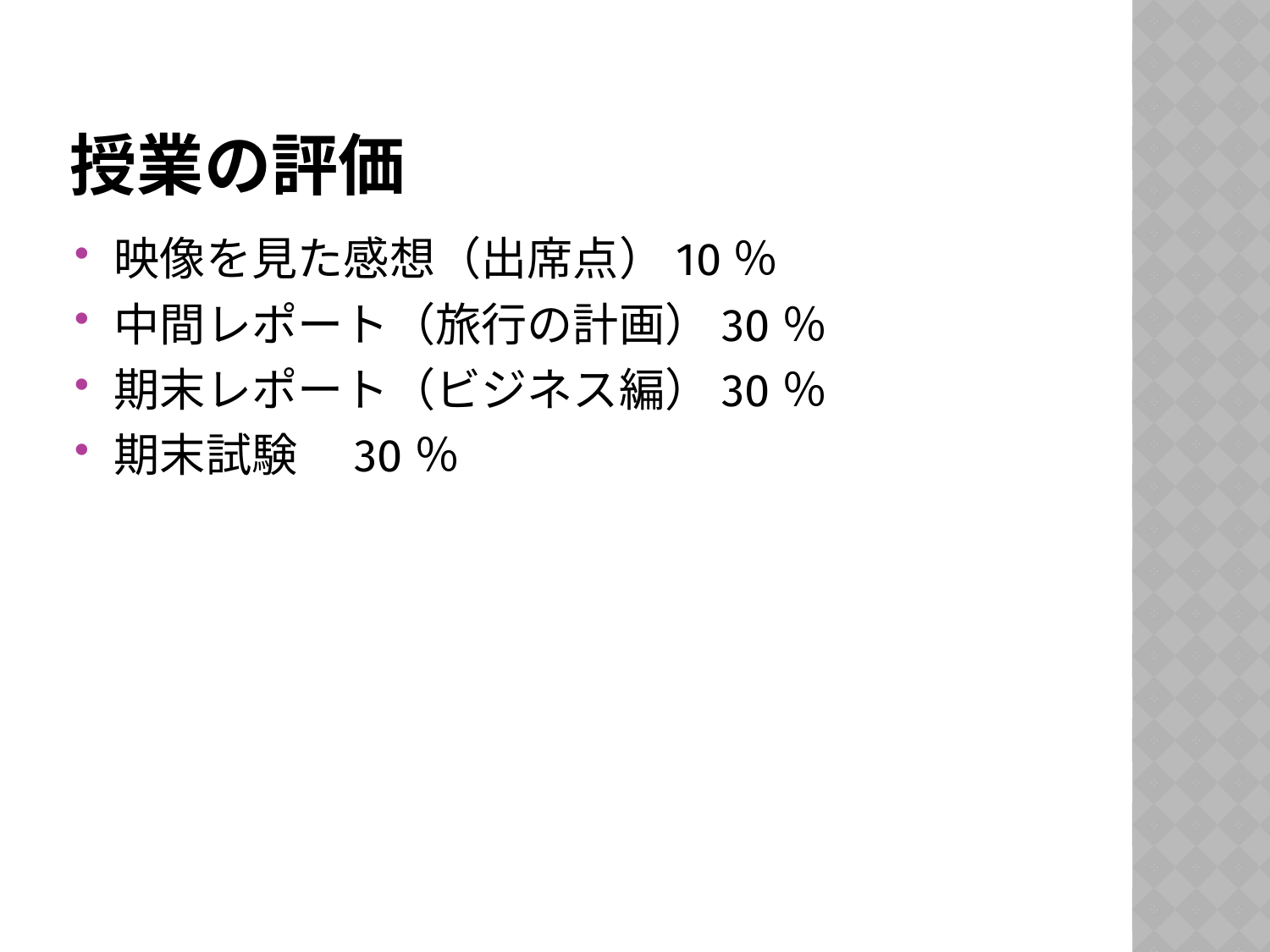

# 授業の評価
映像を見た感想（出席点）10％
中間レポート（旅行の計画）30％
期末レポート（ビジネス編）30％
期末試験　30％